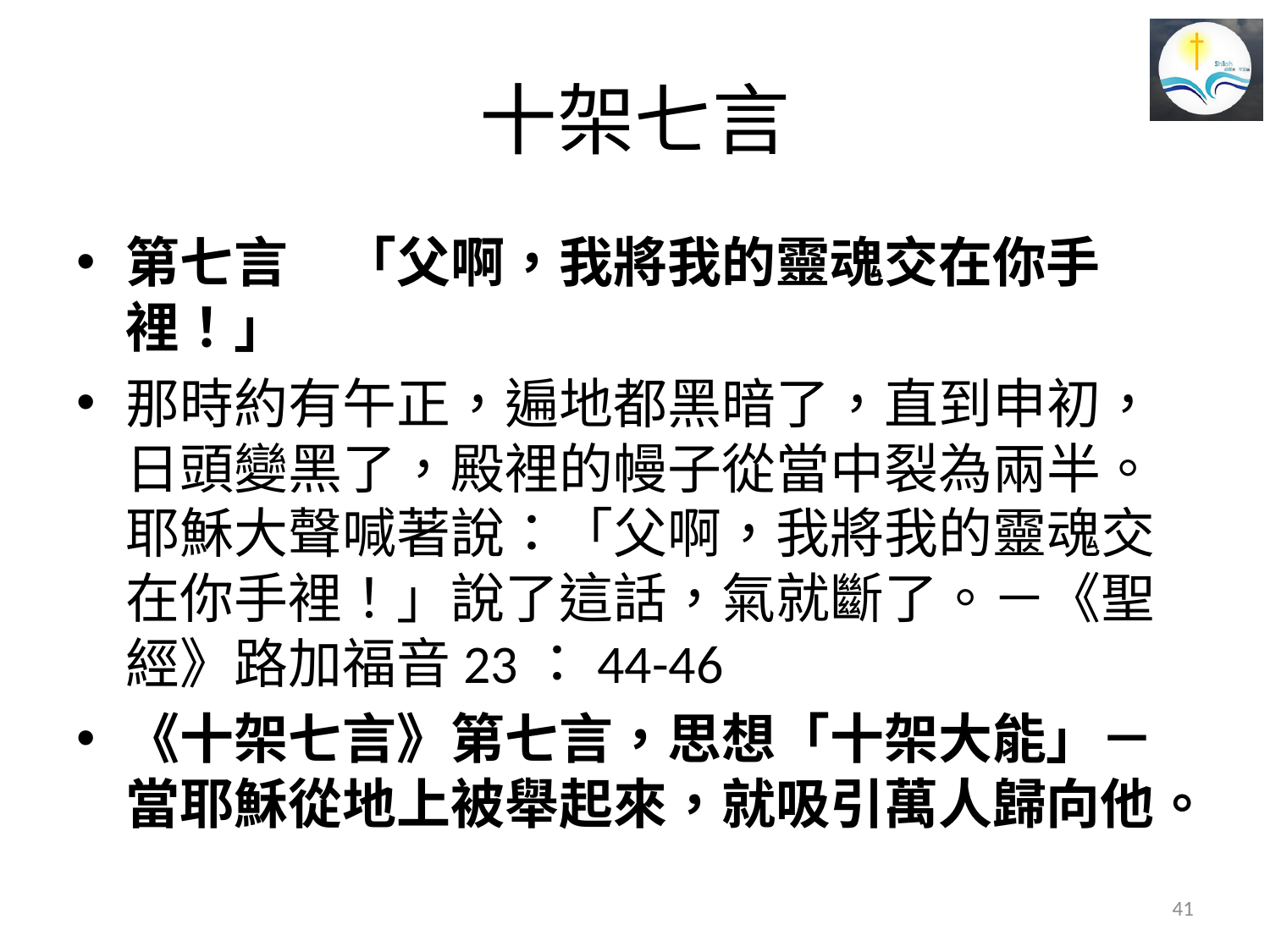

# 十架七言
第七言　「父啊，我將我的靈魂交在你手裡！」
那時約有午正，遍地都黑暗了，直到申初，日頭變黑了，殿裡的幔子從當中裂為兩半。耶穌大聲喊著說：「父啊，我將我的靈魂交在你手裡！」說了這話，氣就斷了。－《聖經》路加福音23：44-46
《十架七言》第七言，思想「十架大能」－當耶穌從地上被舉起來，就吸引萬人歸向他。

41